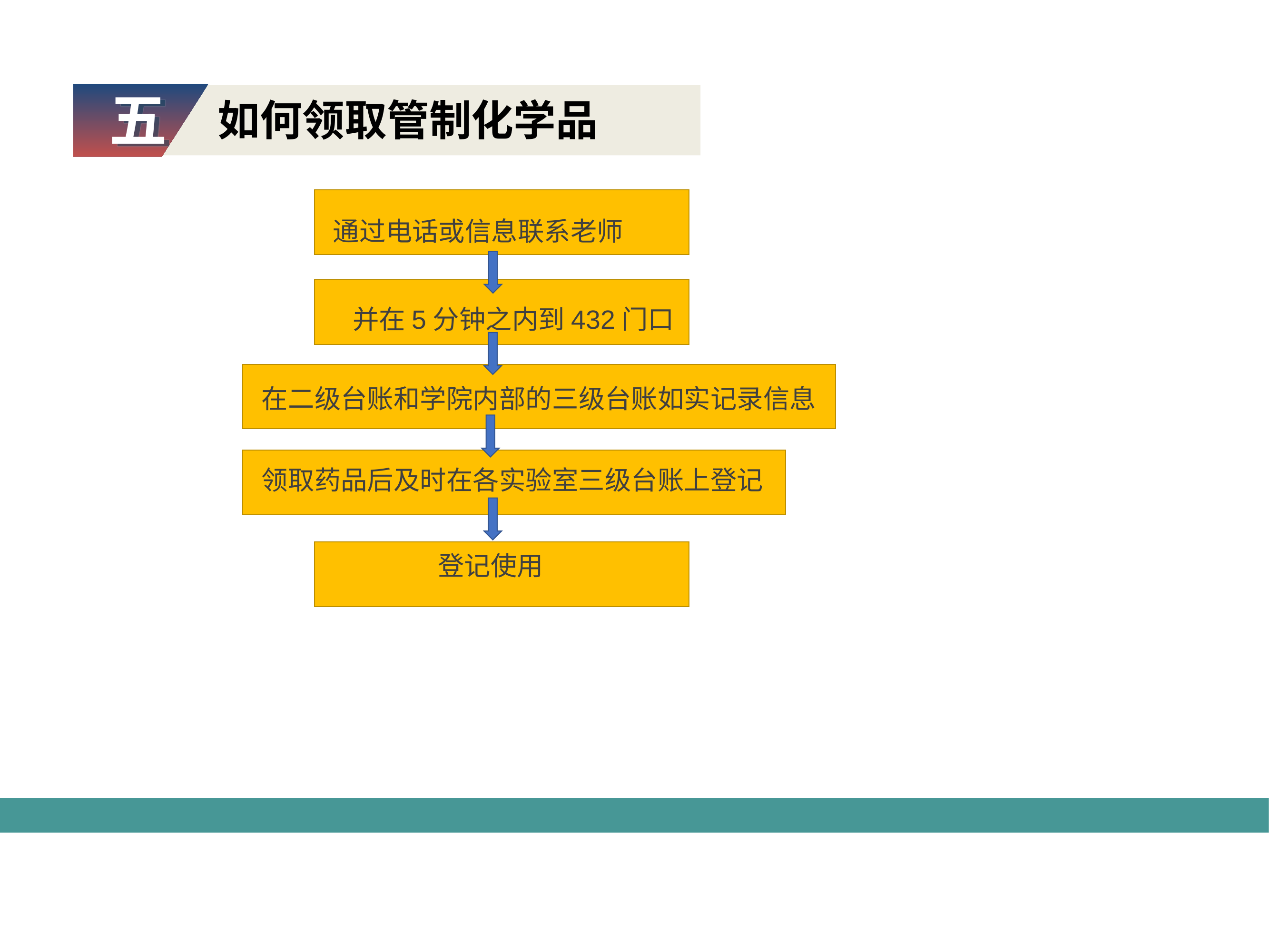

五

如何领取管制化学品

通过电话或信息联系老师

并在5分钟之内到432门口

在二级台账和学院内部的三级台账如实记录信息

领取药品后及时在各实验室三级台账上登记

登记使用